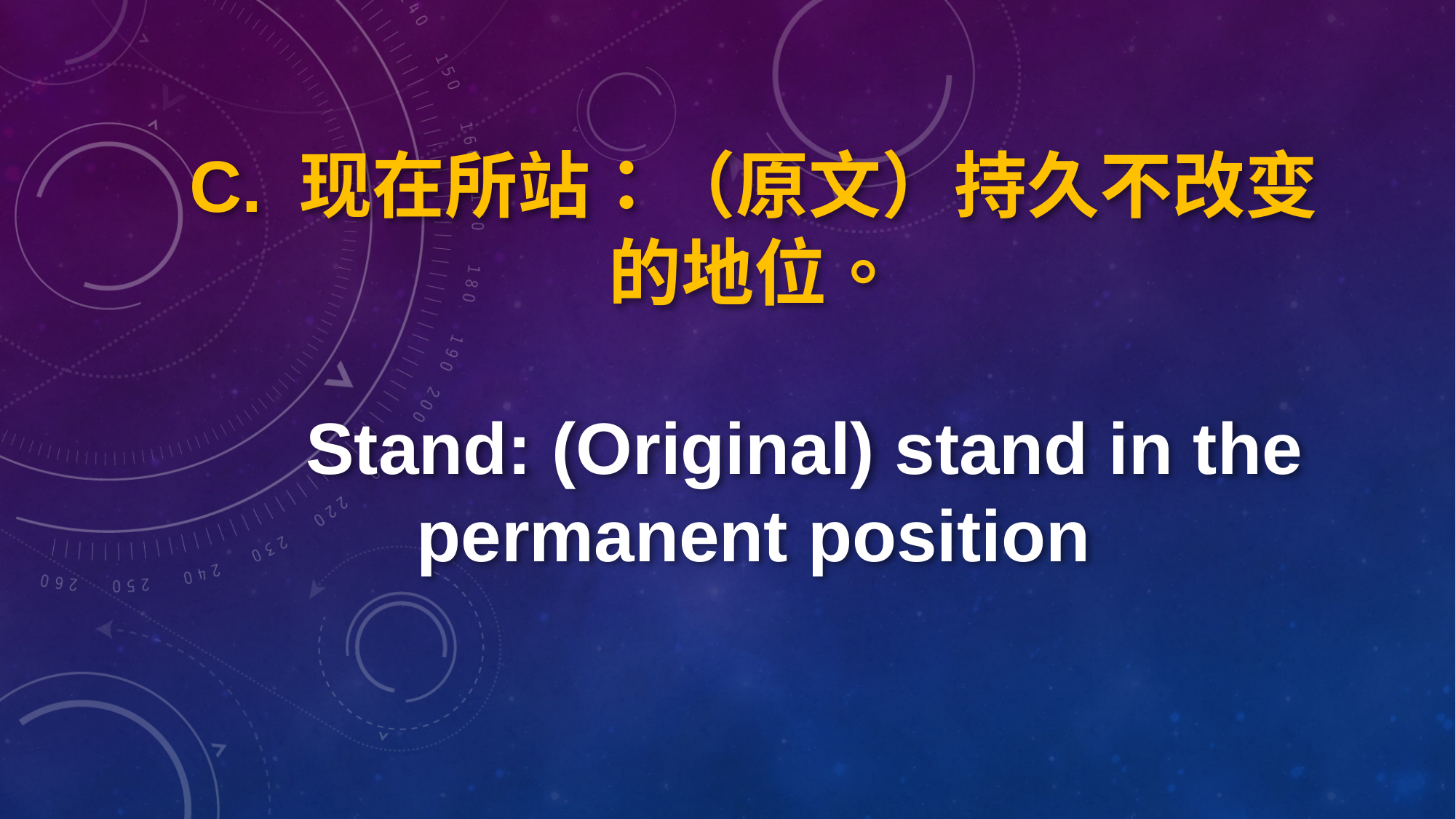

C. 现在所站：（原文）持久不改变的地位。

     Stand: (Original) stand in the permanent position